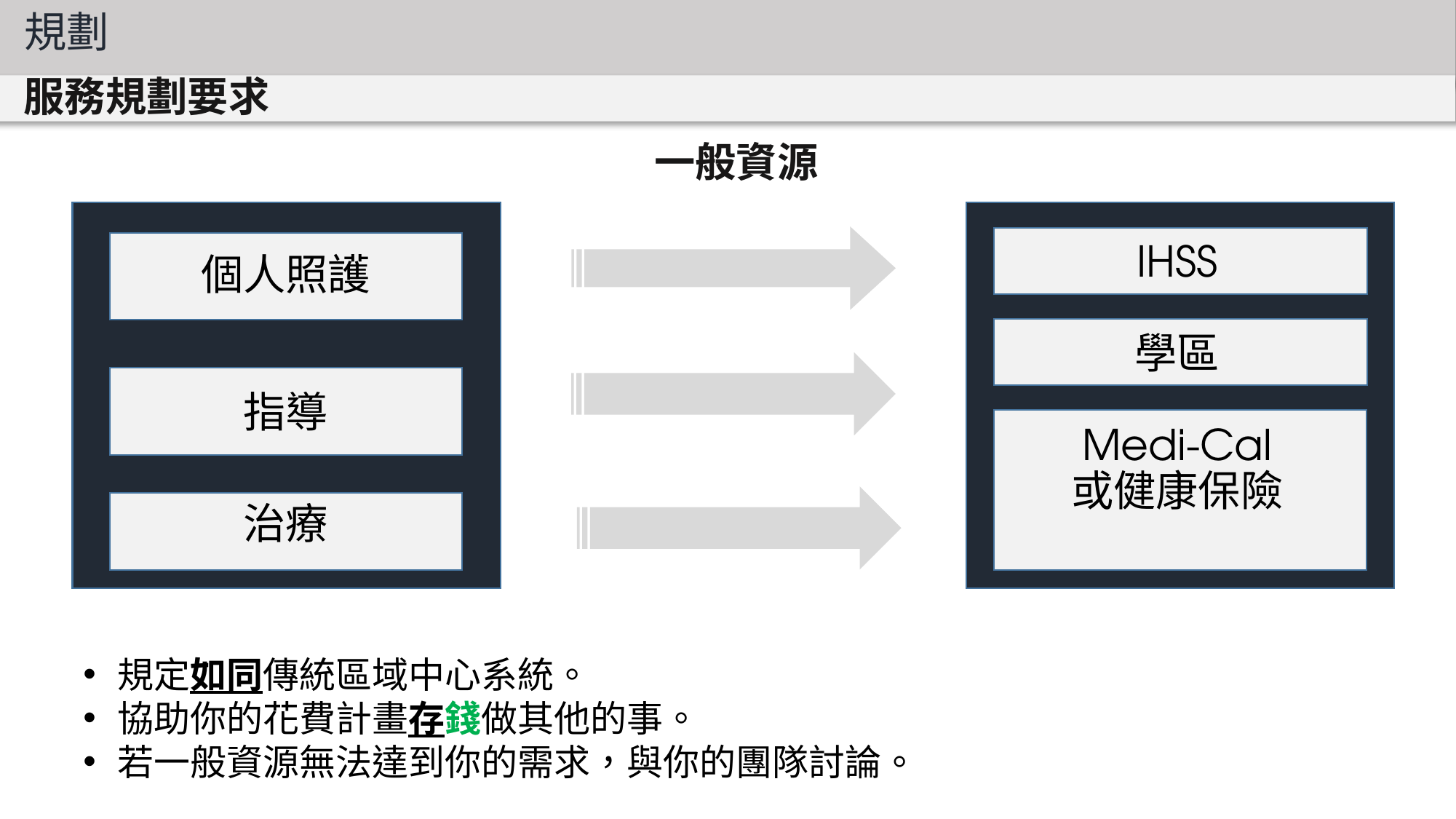

規劃
服務規劃要求
一般資源

IHSS

學區

Medi-Cal
或健康保險
個人照護

指導

治療

規定如同傳統區域中心系統。
協助你的花費計畫存錢做其他的事。
若一般資源無法達到你的需求，與你的團隊討論。